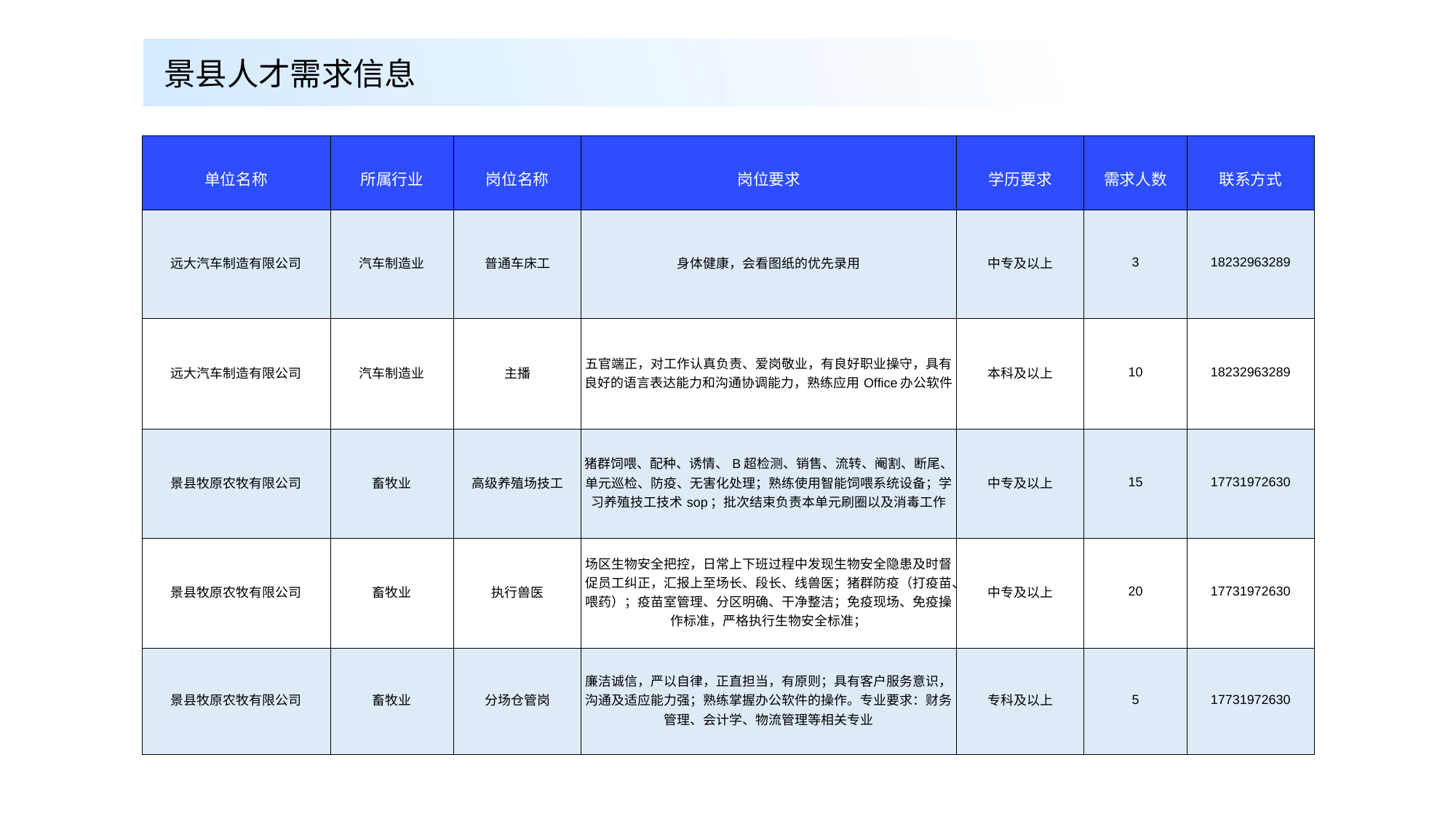

景县人才需求信息
| 单位名称 | 所属行业 | 岗位名称 | 岗位要求 | 学历要求 | 需求人数 | 联系方式 |
| --- | --- | --- | --- | --- | --- | --- |
| 远大汽车制造有限公司 | 汽车制造业 | 普通车床工 | 身体健康，会看图纸的优先录用 | 中专及以上 | 3 | 18232963289 |
| 远大汽车制造有限公司 | 汽车制造业 | 主播 | 五官端正，对工作认真负责、爱岗敬业，有良好职业操守，具有良好的语言表达能力和沟通协调能力，熟练应用Office办公软件 | 本科及以上 | 10 | 18232963289 |
| 景县牧原农牧有限公司 | 畜牧业 | 高级养殖场技工 | 猪群饲喂、配种、诱情、B超检测、销售、流转、阉割、断尾、单元巡检、防疫、无害化处理；熟练使用智能饲喂系统设备；学习养殖技工技术sop；批次结束负责本单元刷圈以及消毒工作 | 中专及以上 | 15 | 17731972630 |
| 景县牧原农牧有限公司 | 畜牧业 | 执行兽医 | 场区生物安全把控，日常上下班过程中发现生物安全隐患及时督促员工纠正，汇报上至场长、段长、线兽医；猪群防疫（打疫苗、喂药）；疫苗室管理、分区明确、干净整洁；免疫现场、免疫操作标准，严格执行生物安全标准； | 中专及以上 | 20 | 17731972630 |
| 景县牧原农牧有限公司 | 畜牧业 | 分场仓管岗 | 廉洁诚信，严以自律，正直担当，有原则；具有客户服务意识，沟通及适应能力强；熟练掌握办公软件的操作。专业要求：财务管理、会计学、物流管理等相关专业 | 专科及以上 | 5 | 17731972630 |
46